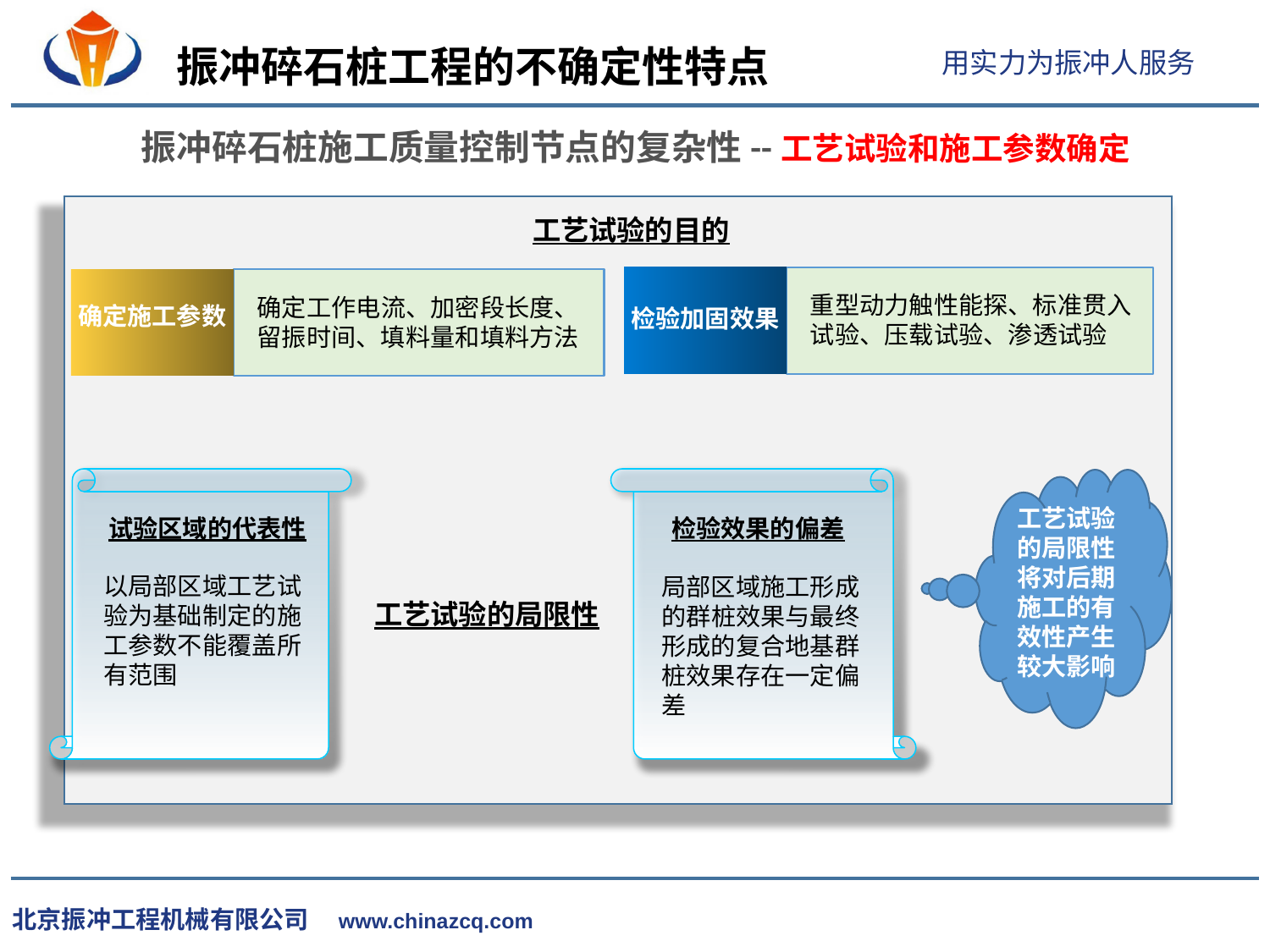

振冲碎石桩工程的不确定性特点
振冲碎石桩施工质量控制节点的复杂性--工艺试验和施工参数确定

工艺试验的目的

重型动力触性能探、标准贯入试验、压载试验、渗透试验
确定工作电流、加密段长度、留振时间、填料量和填料方法
确定施工参数
检验加固效果

工艺试验的局限性将对后期施工的有效性产生较大影响
试验区域的代表性
检验效果的偏差
以局部区域工艺试验为基础制定的施工参数不能覆盖所有范围
局部区域施工形成的群桩效果与最终形成的复合地基群桩效果存在一定偏差
工艺试验的局限性